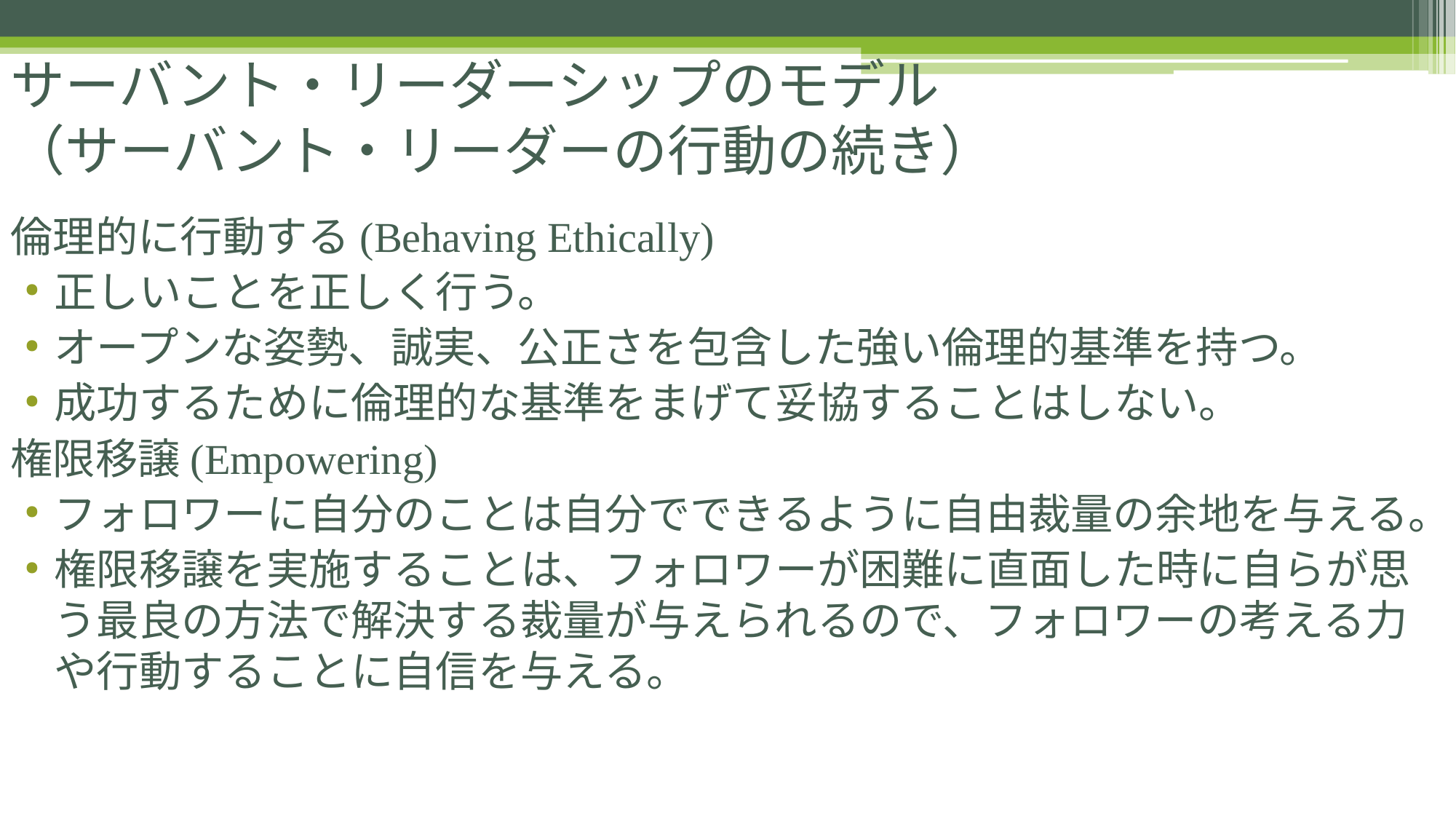

# サーバント・リーダーシップのモデル （サーバント・リーダーの行動の続き）
倫理的に行動する(Behaving Ethically)
正しいことを正しく行う。
オープンな姿勢、誠実、公正さを包含した強い倫理的基準を持つ。
成功するために倫理的な基準をまげて妥協することはしない。
権限移譲(Empowering)
フォロワーに自分のことは自分でできるように自由裁量の余地を与える。
権限移譲を実施することは、フォロワーが困難に直面した時に自らが思う最良の方法で解決する裁量が与えられるので、フォロワーの考える力や行動することに自信を与える。